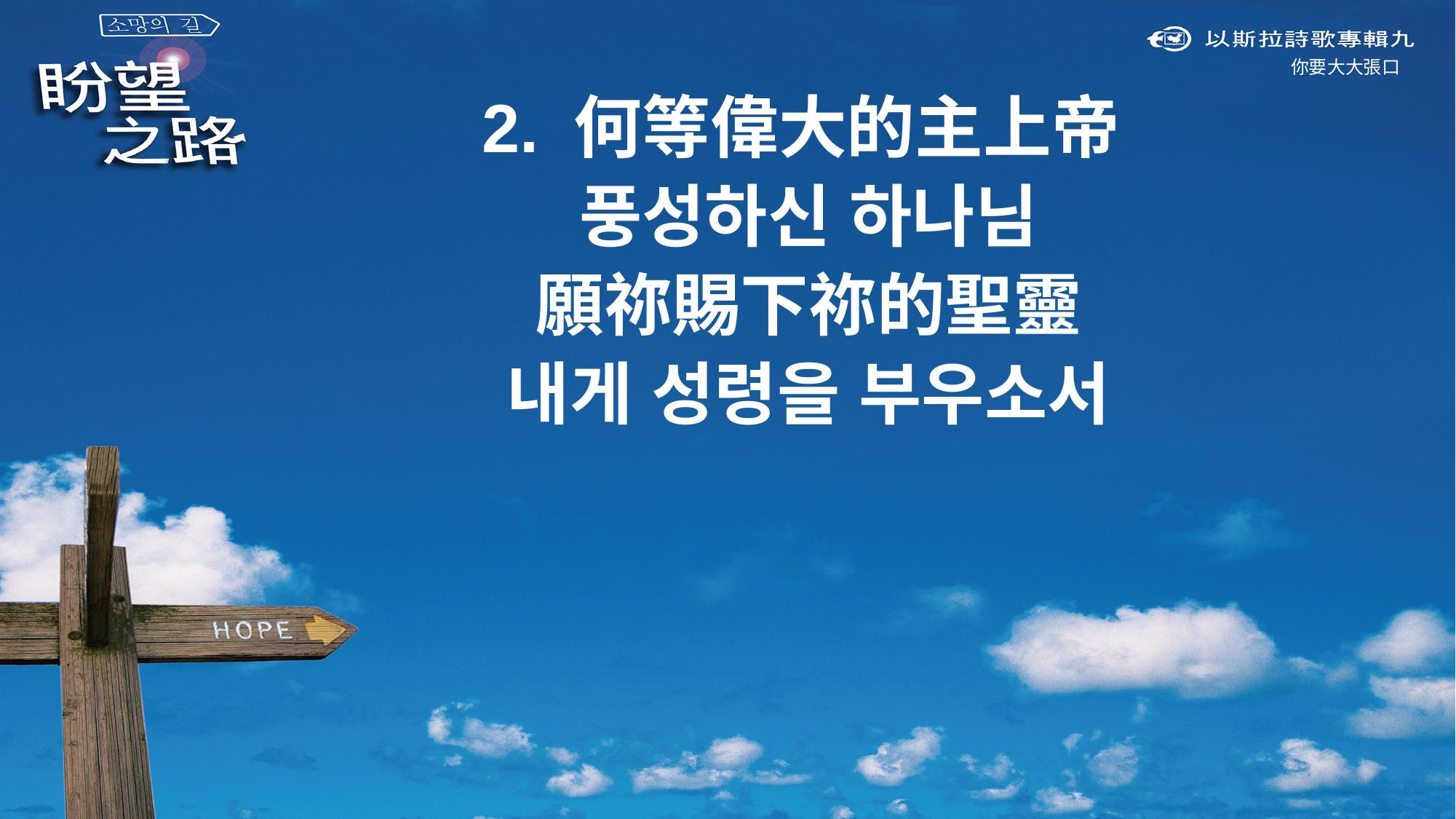

你要大大張口
2. 何等偉大的主上帝
풍성하신 하나님
願祢賜下祢的聖靈
내게 성령을 부우소서